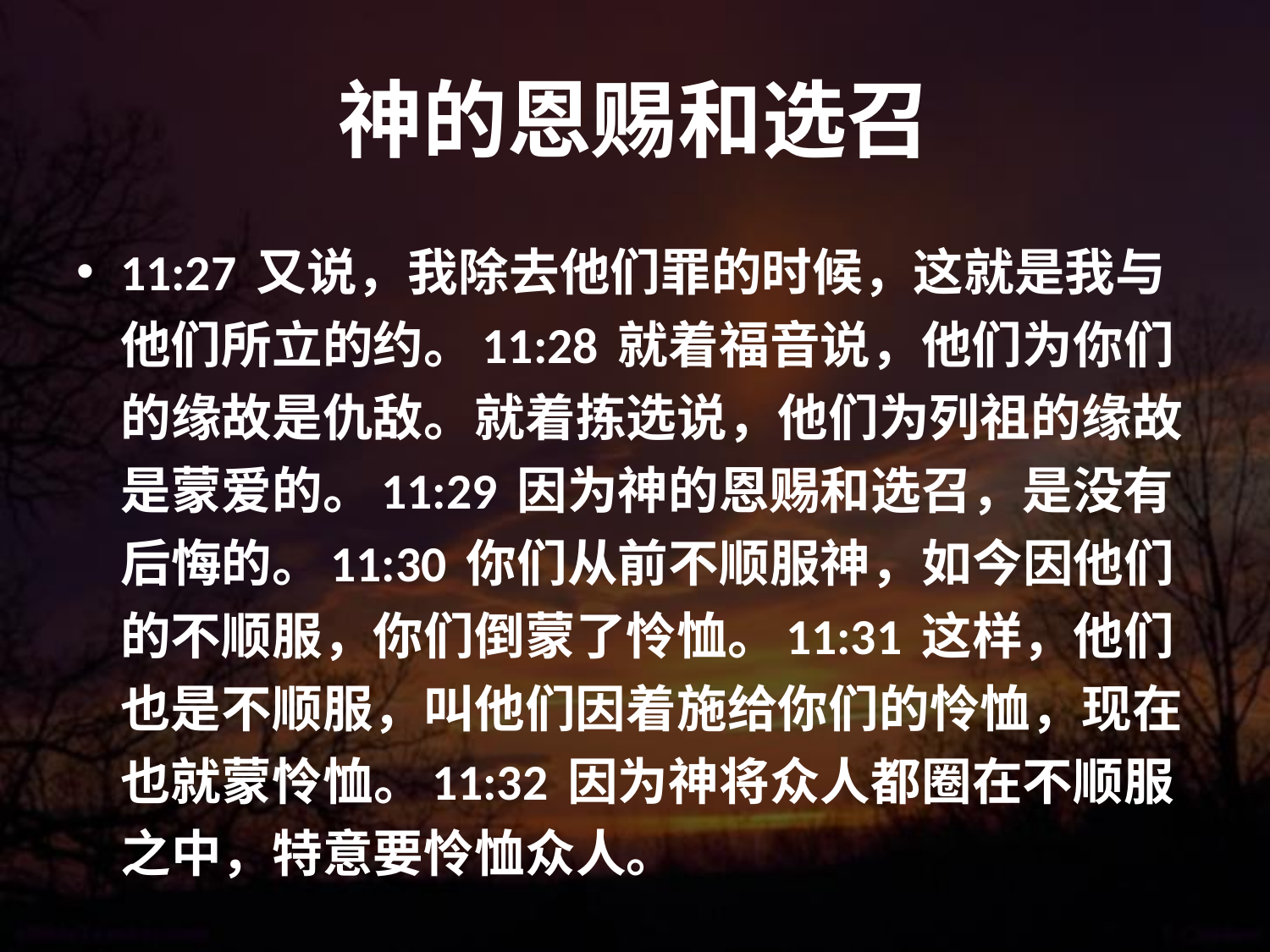

# 神的恩赐和选召
11:27 又说，我除去他们罪的时候，这就是我与他们所立的约。11:28 就着福音说，他们为你们的缘故是仇敌。就着拣选说，他们为列祖的缘故是蒙爱的。11:29 因为神的恩赐和选召，是没有后悔的。11:30 你们从前不顺服神，如今因他们的不顺服，你们倒蒙了怜恤。11:31 这样，他们也是不顺服，叫他们因着施给你们的怜恤，现在也就蒙怜恤。11:32 因为神将众人都圈在不顺服之中，特意要怜恤众人。